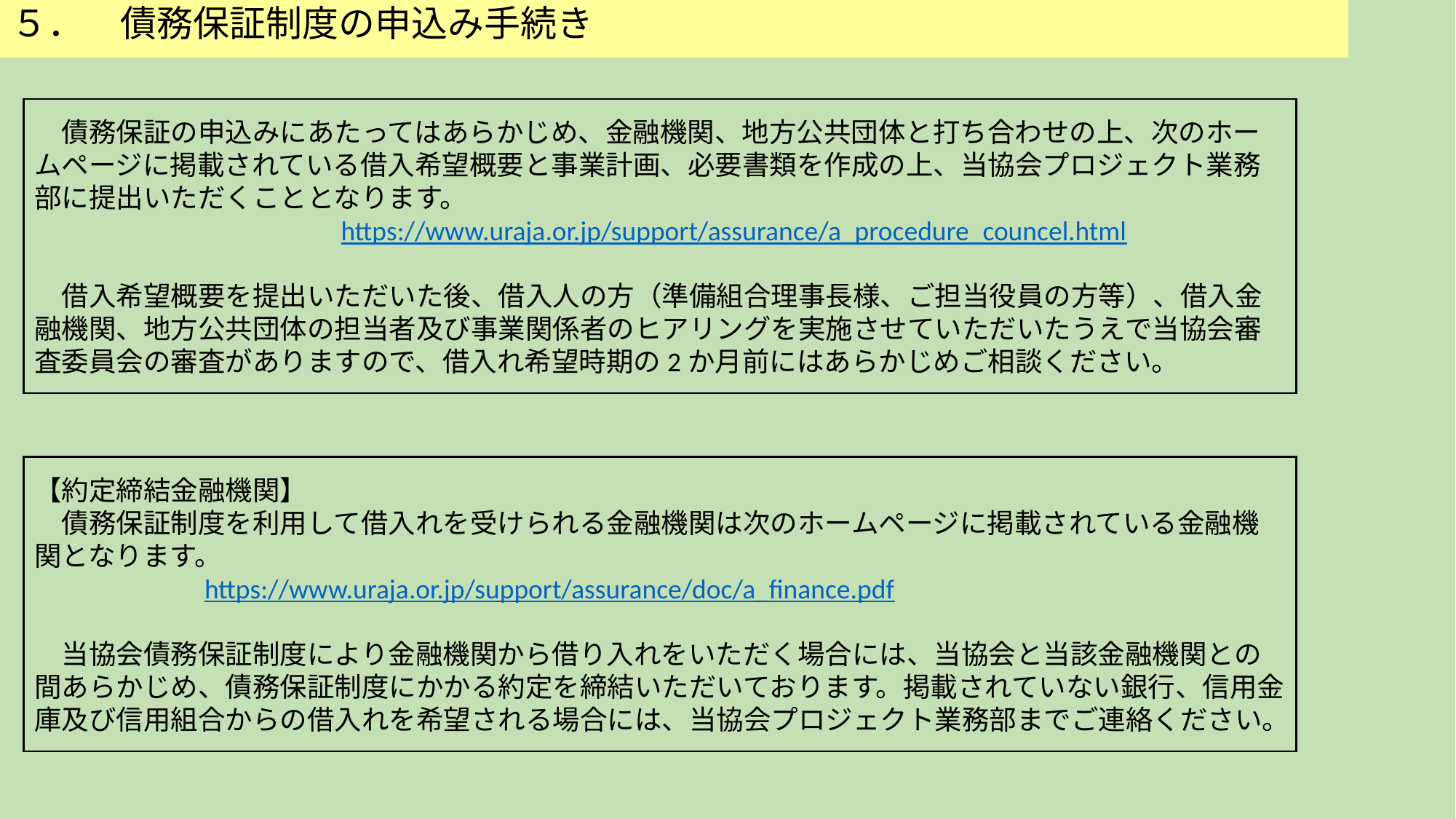

５．　債務保証制度の申込み手続き

　債務保証の申込みにあたってはあらかじめ、金融機関、地方公共団体と打ち合わせの上、次のホームページに掲載されている借入希望概要と事業計画、必要書類を作成の上、当協会プロジェクト業務部に提出いただくこととなります。
　　　　　　　　　　　https://www.uraja.or.jp/support/assurance/a_procedure_councel.html

　借入希望概要を提出いただいた後、借入人の方（準備組合理事長様、ご担当役員の方等）、借入金融機関、地方公共団体の担当者及び事業関係者のヒアリングを実施させていただいたうえで当協会審査委員会の審査がありますので、借入れ希望時期の2か月前にはあらかじめご相談ください。

【約定締結金融機関】
　債務保証制度を利用して借入れを受けられる金融機関は次のホームページに掲載されている金融機関となります。
　　　　　　https://www.uraja.or.jp/support/assurance/doc/a_finance.pdf

　当協会債務保証制度により金融機関から借り入れをいただく場合には、当協会と当該金融機関との間あらかじめ、債務保証制度にかかる約定を締結いただいております。掲載されていない銀行、信用金庫及び信用組合からの借入れを希望される場合には、当協会プロジェクト業務部までご連絡ください。